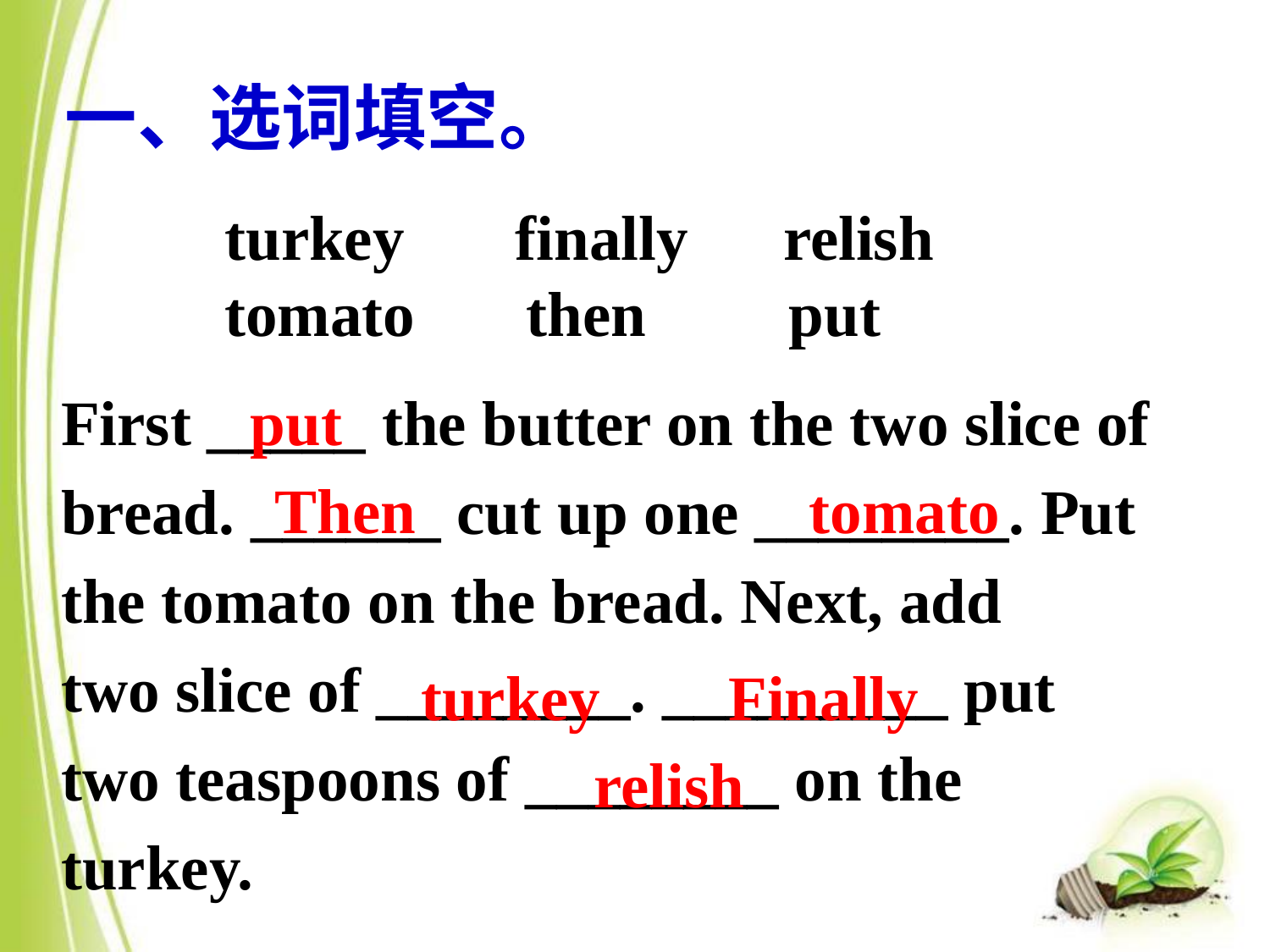

一、选词填空。
turkey       finally      relish
tomato       then         put
First _____ the butter on the two slice of
bread. ______ cut up one ________. Put
the tomato on the bread. Next, add
two slice of ________. _________ put
two teaspoons of ________ on the
turkey.
put
Then
tomato
turkey
Finally
relish